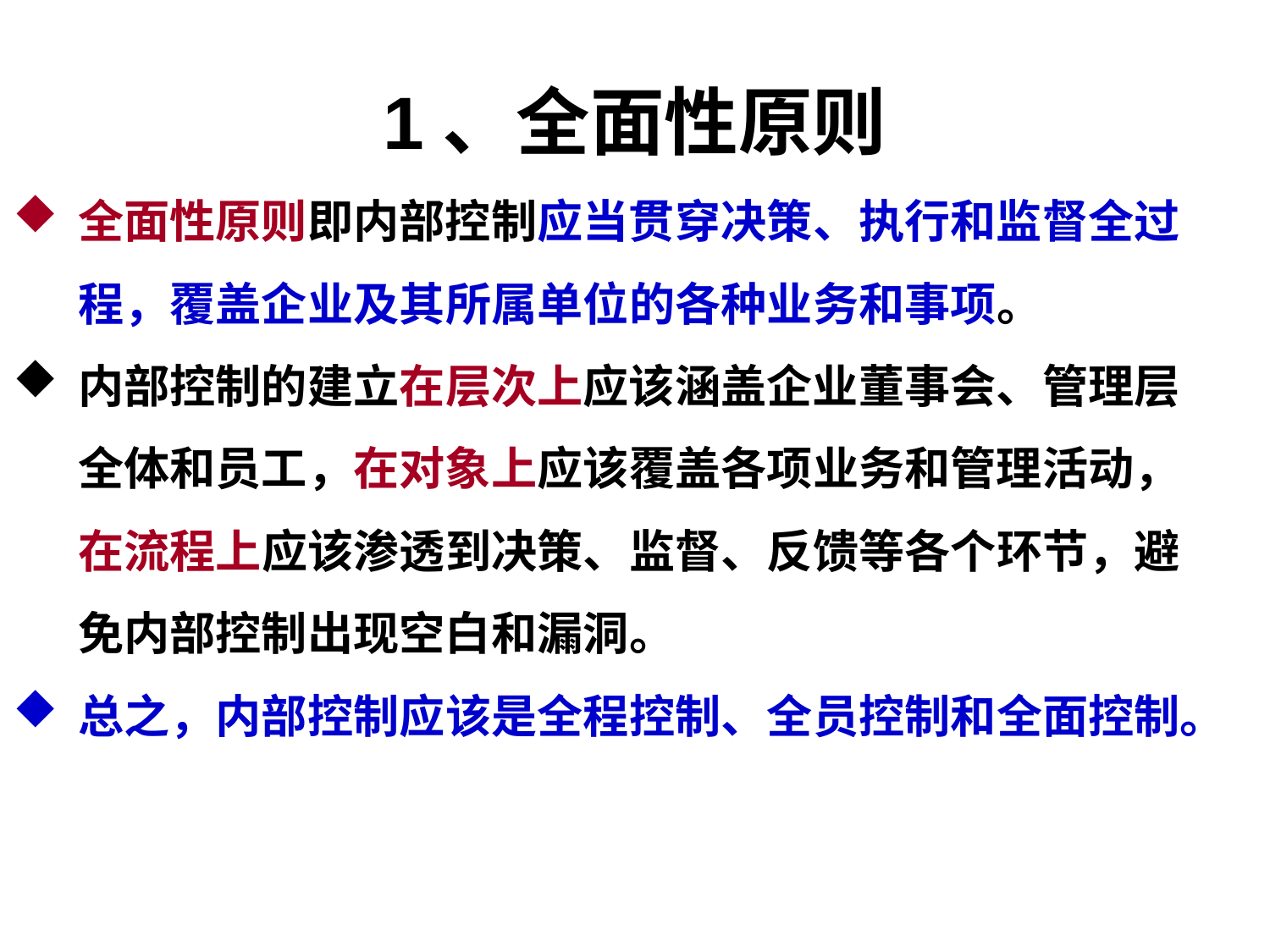

1、全面性原则
全面性原则即内部控制应当贯穿决策、执行和监督全过程，覆盖企业及其所属单位的各种业务和事项。
内部控制的建立在层次上应该涵盖企业董事会、管理层全体和员工，在对象上应该覆盖各项业务和管理活动，在流程上应该渗透到决策、监督、反馈等各个环节，避免内部控制出现空白和漏洞。
总之，内部控制应该是全程控制、全员控制和全面控制。